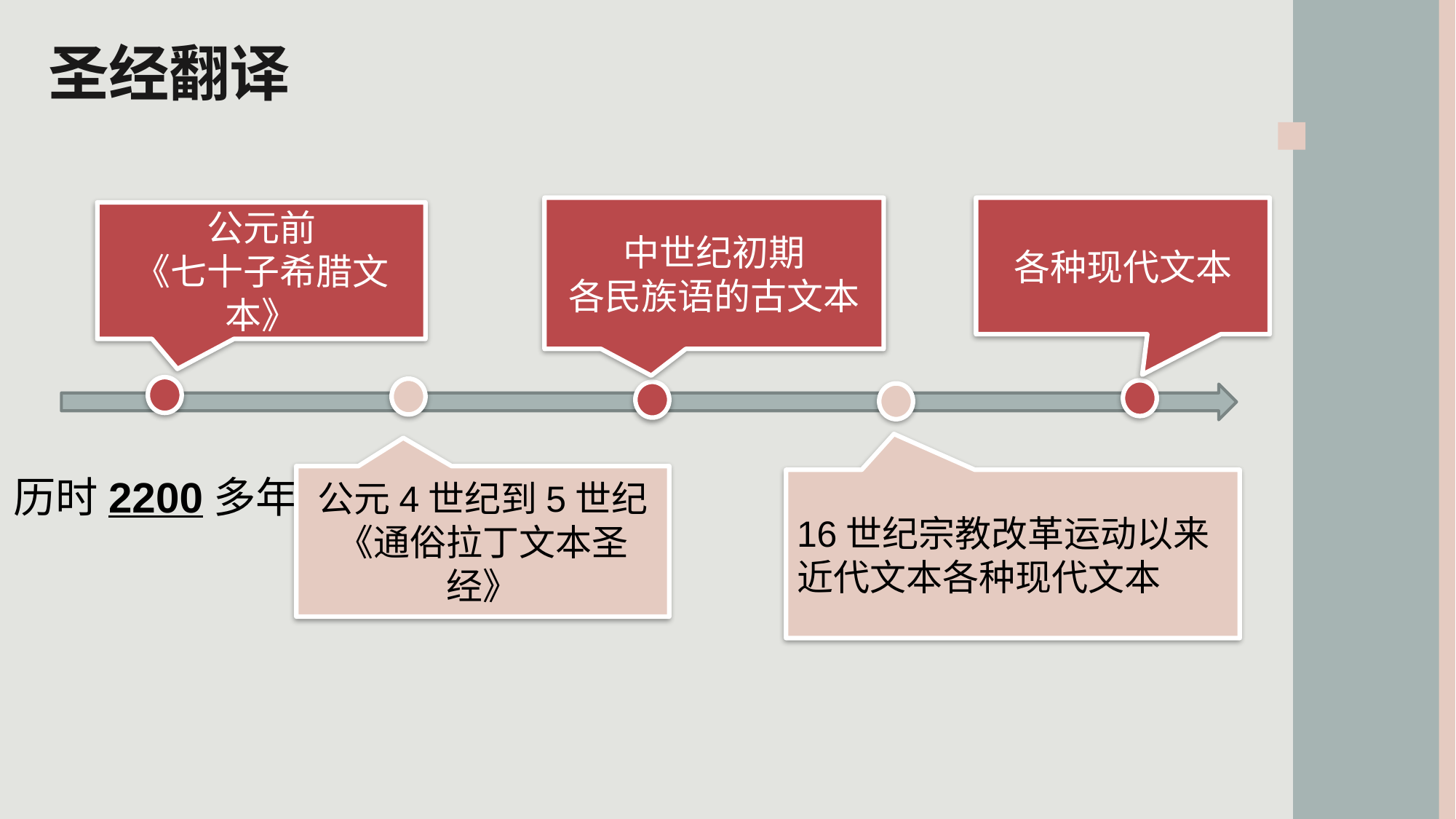

圣经翻译
中世纪初期
各民族语的古文本
各种现代文本
公元前
《七十子希腊文本》

历时2200多年
公元4世纪到5世纪
《通俗拉丁文本圣经》
16世纪宗教改革运动以来
近代文本各种现代文本